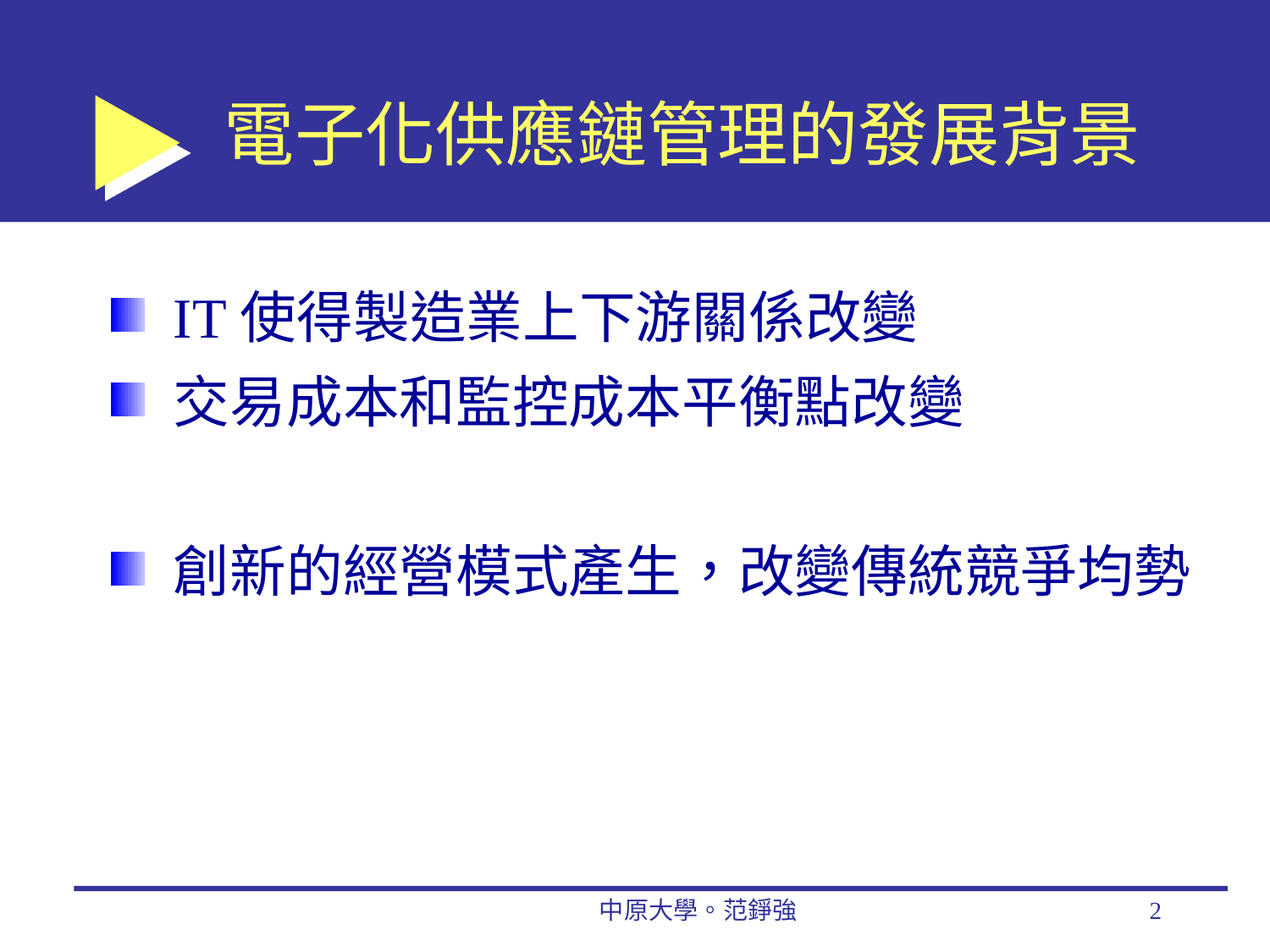

# 電子化供應鏈管理的發展背景
IT使得製造業上下游關係改變
交易成本和監控成本平衡點改變

創新的經營模式產生，改變傳統競爭均勢
中原大學。范錚強
2